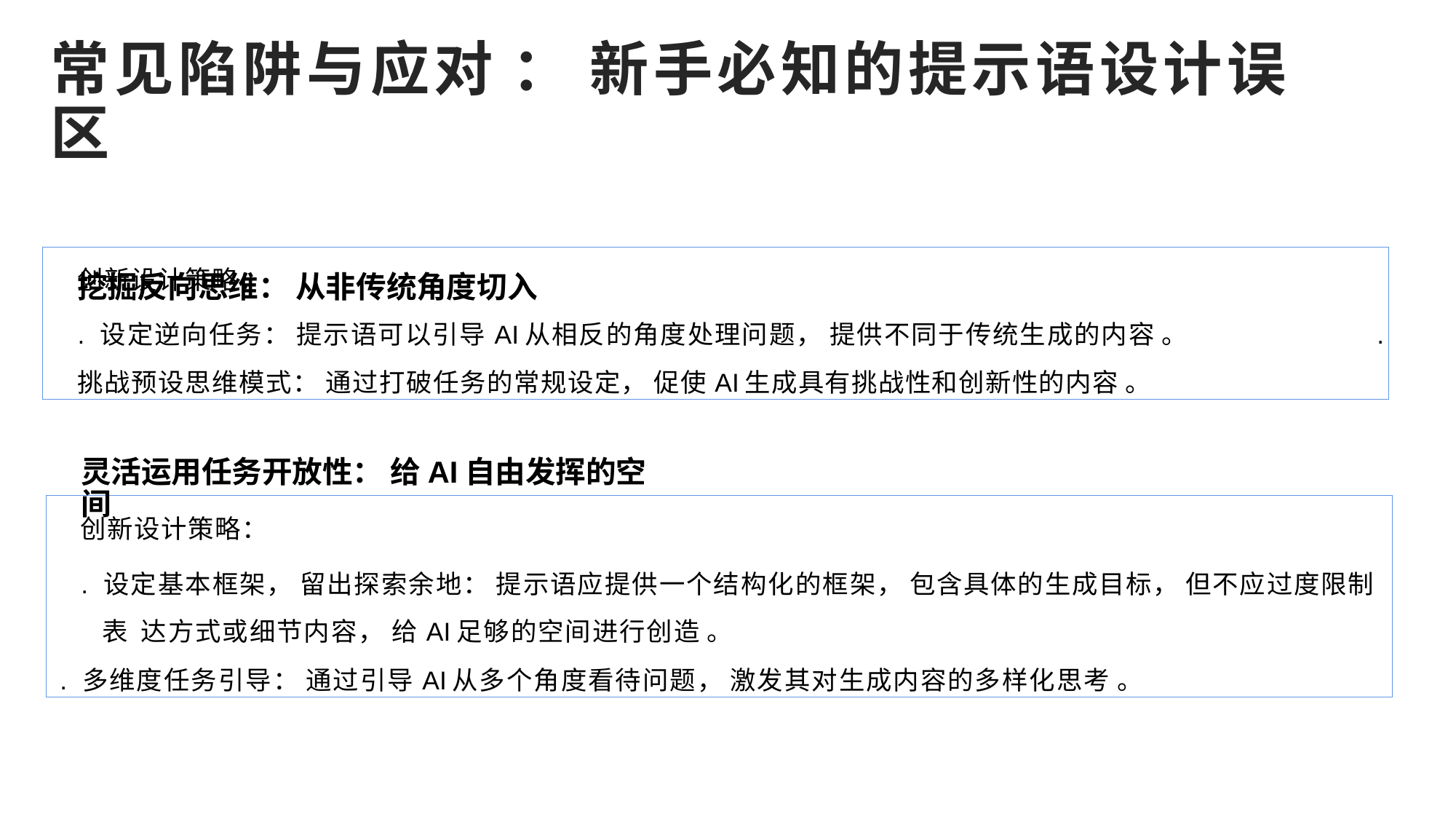

常见陷阱与应对 ： 新手必知的提示语设计误区

挖掘反向思维： 从非传统角度切入
| 创新设计策略： . 设定逆向任务： 提示语可以引导AI从相反的角度处理问题， 提供不同于传统生成的内容 。 . 挑战预设思维模式： 通过打破任务的常规设定， 促使AI生成具有挑战性和创新性的内容 。 |
| --- |

灵活运用任务开放性： 给AI自由发挥的空间
| 创新设计策略： . 设定基本框架， 留出探索余地： 提示语应提供一个结构化的框架， 包含具体的生成目标， 但不应过度限制表 达方式或细节内容， 给AI足够的空间进行创造 。 . 多维度任务引导： 通过引导AI从多个角度看待问题， 激发其对生成内容的多样化思考 。 |
| --- |